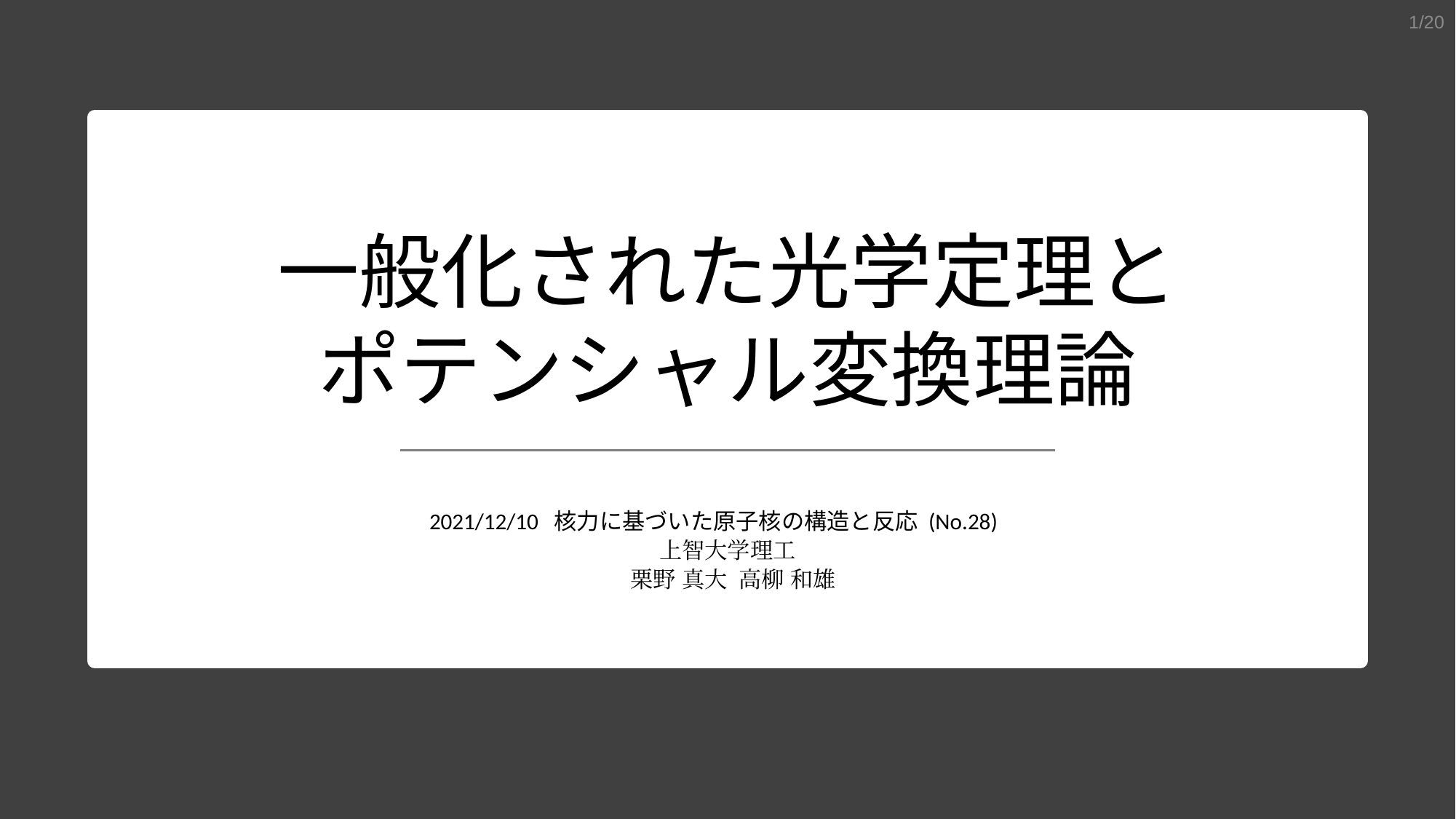

1/20

# 一般化された光学定理と ポテンシャル変換理論

2021/12/10  核力に基づいた原子核の構造と反応 (No.28)
上智大学理工
 栗野 真大  高柳 和雄